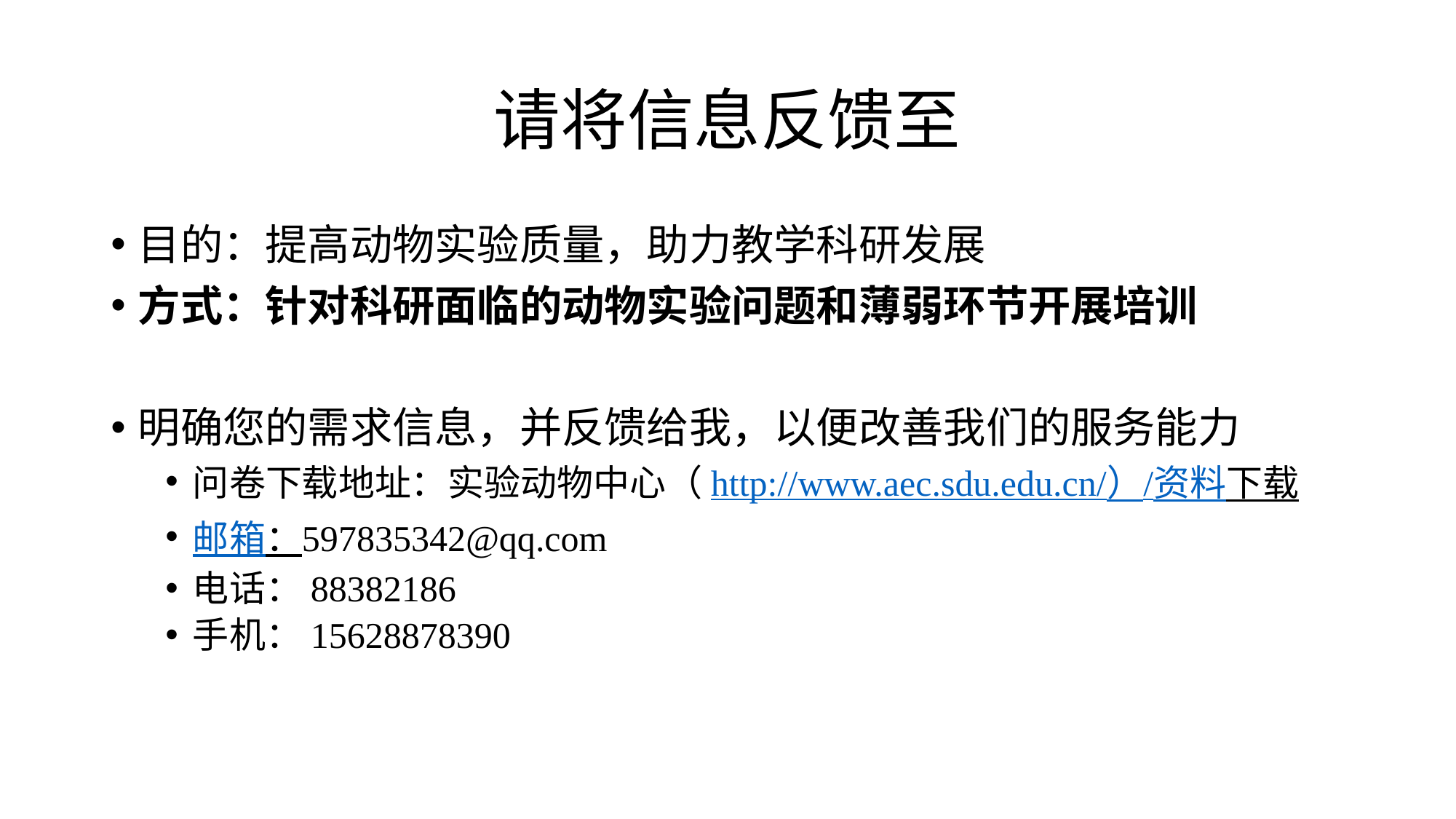

# 请将信息反馈至
目的：提高动物实验质量，助力教学科研发展
方式：针对科研面临的动物实验问题和薄弱环节开展培训

明确您的需求信息，并反馈给我，以便改善我们的服务能力
问卷下载地址：实验动物中心（http://www.aec.sdu.edu.cn/）/资料下载
邮箱：597835342@qq.com
电话：88382186
手机：15628878390